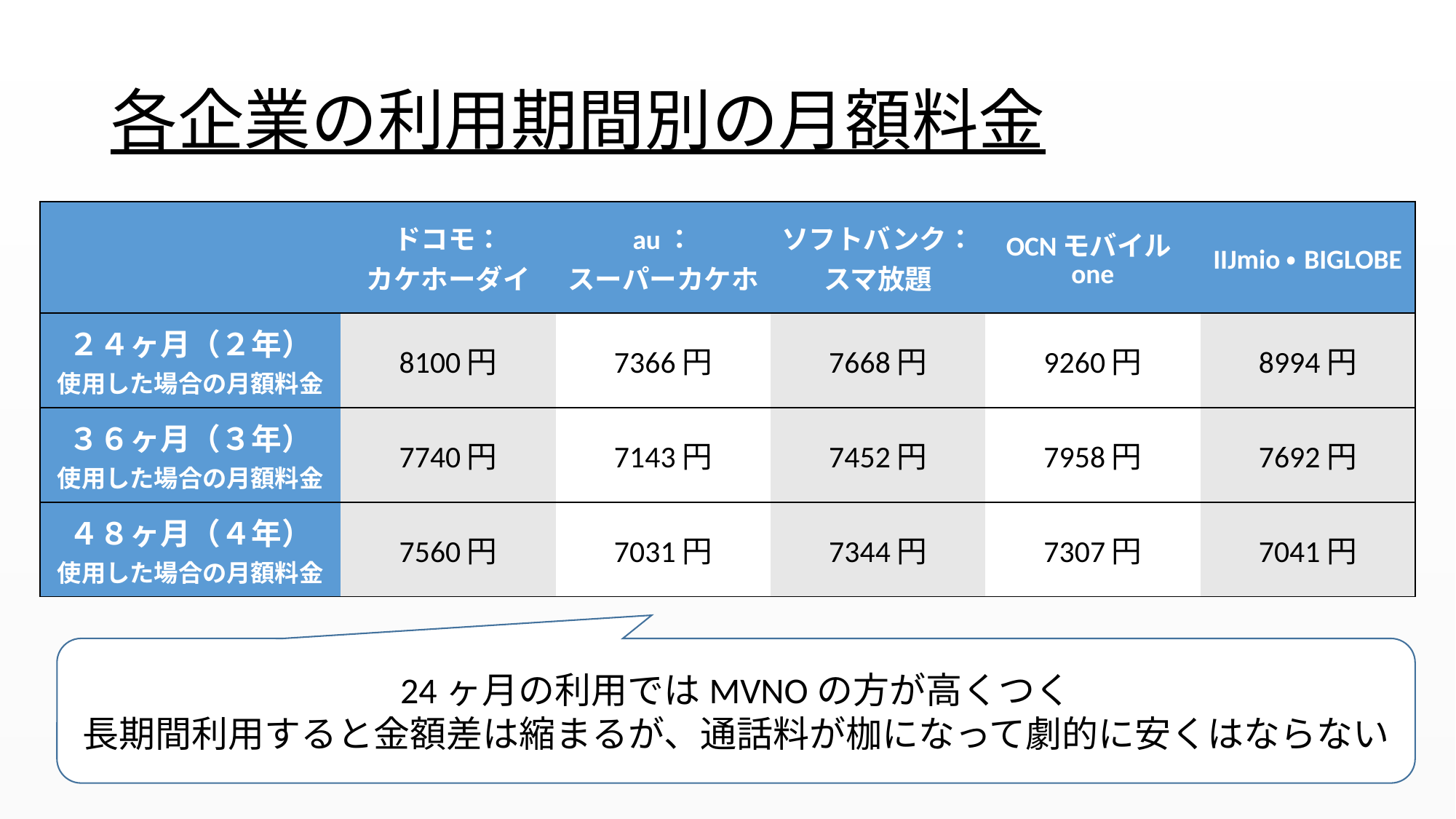

# 各企業の利用期間別の月額料金
|  | ドコモ： カケホーダイ | au： スーパーカケホ | ソフトバンク： スマ放題 | OCNモバイルone | IIJmio・BIGLOBE |
| --- | --- | --- | --- | --- | --- |
| ２４ヶ月（２年） 使用した場合の月額料金 | 8100円 | 7366円 | 7668円 | 9260円 | 8994円 |
| ３６ヶ月（３年） 使用した場合の月額料金 | 7740円 | 7143円 | 7452円 | 7958円 | 7692円 |
| ４８ヶ月（４年） 使用した場合の月額料金 | 7560円 | 7031円 | 7344円 | 7307円 | 7041円 |
24ヶ月の利用ではMVNOの方が高くつく
長期間利用すると金額差は縮まるが、通話料が枷になって劇的に安くはならない